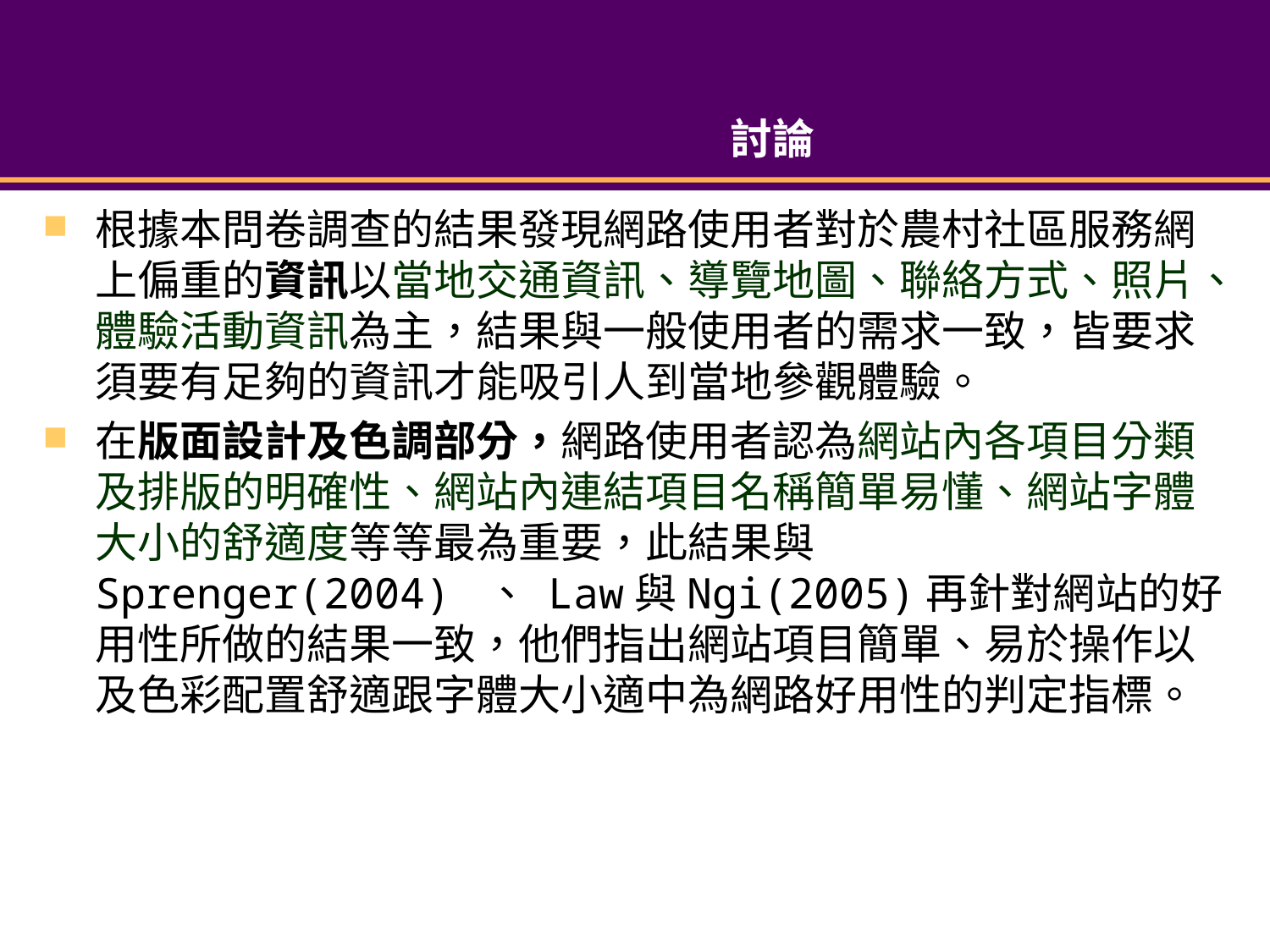

# 討論
根據本問卷調查的結果發現網路使用者對於農村社區服務網上偏重的資訊以當地交通資訊、導覽地圖、聯絡方式、照片、體驗活動資訊為主，結果與一般使用者的需求一致，皆要求須要有足夠的資訊才能吸引人到當地參觀體驗。
在版面設計及色調部分，網路使用者認為網站內各項目分類及排版的明確性、網站內連結項目名稱簡單易懂、網站字體大小的舒適度等等最為重要，此結果與Sprenger(2004) 、 Law與Ngi(2005)再針對網站的好用性所做的結果一致，他們指出網站項目簡單、易於操作以及色彩配置舒適跟字體大小適中為網路好用性的判定指標。